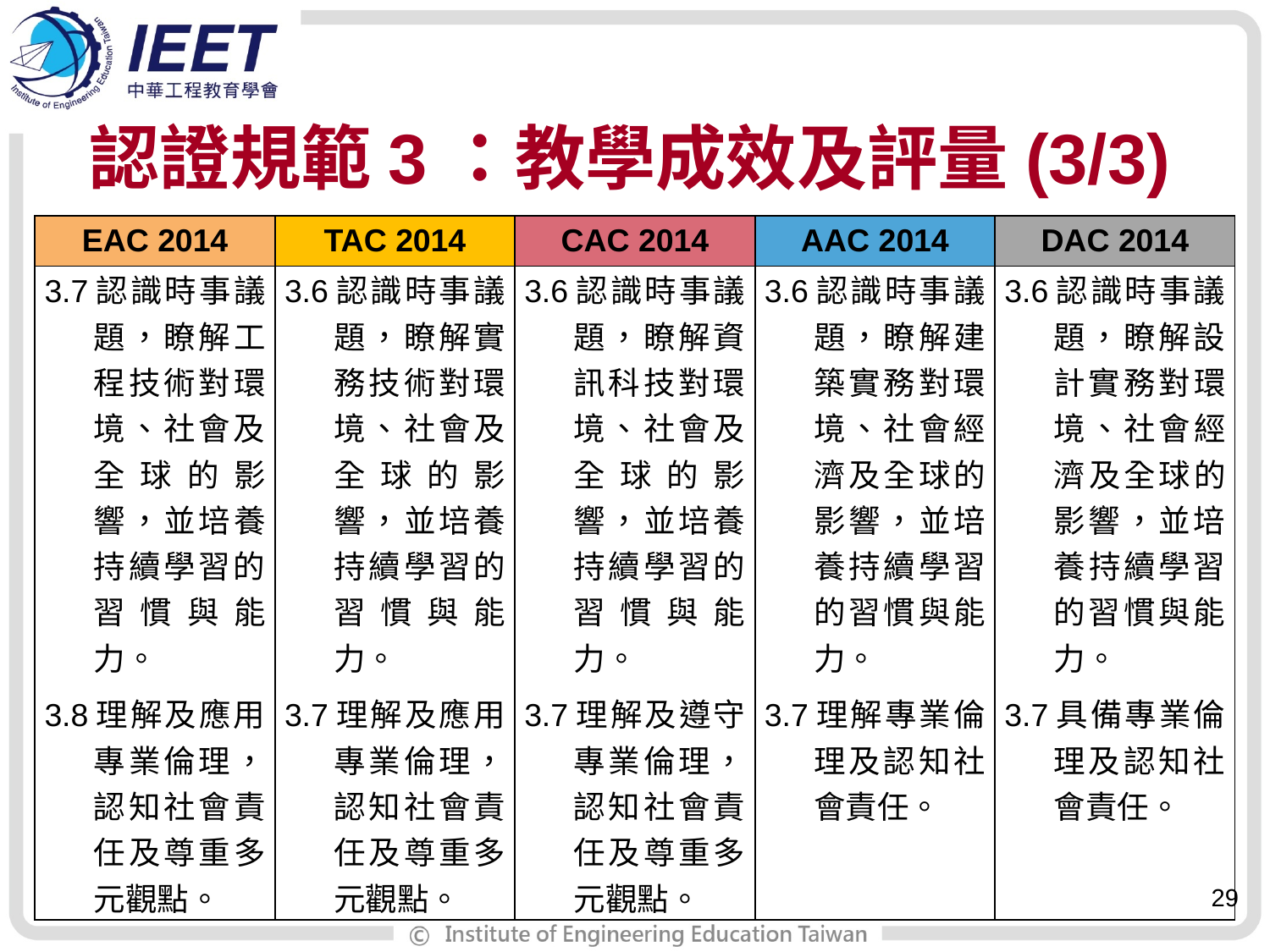

認證規範3：教學成效及評量(3/3)
| EAC 2014 | TAC 2014 | CAC 2014 | AAC 2014 | DAC 2014 |
| --- | --- | --- | --- | --- |
| 3.7 認識時事議題，瞭解工程技術對環境、社會及全球的影響，並培養持續學習的習慣與能力。 3.8 理解及應用專業倫理，認知社會責任及尊重多元觀點。 | 3.6 認識時事議題，瞭解實務技術對環境、社會及全球的影響，並培養持續學習的習慣與能力。 3.7 理解及應用專業倫理，認知社會責任及尊重多元觀點。 | 3.6 認識時事議題，瞭解資訊科技對環境、社會及全球的影響，並培養持續學習的習慣與能力。 3.7 理解及遵守專業倫理，認知社會責任及尊重多元觀點。 | 3.6 認識時事議題，瞭解建築實務對環境、社會經濟及全球的影響，並培養持續學習的習慣與能力。 3.7 理解專業倫理及認知社會責任。 | 3.6 認識時事議題，瞭解設計實務對環境、社會經濟及全球的影響，並培養持續學習的習慣與能力。 3.7 具備專業倫理及認知社會責任。 |
29